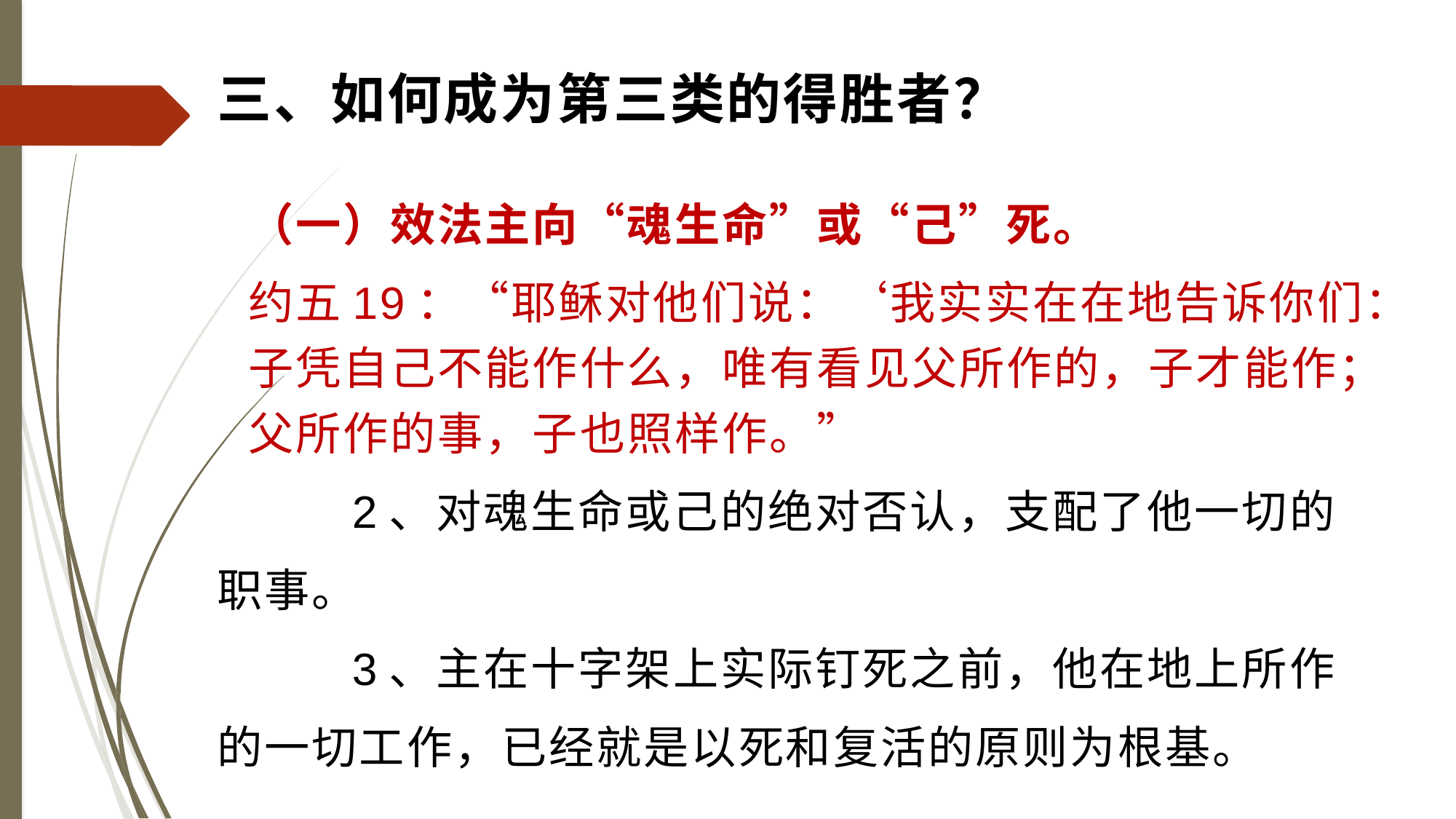

# 三、如何成为第三类的得胜者？
（一）效法主向“魂生命”或“己”死。
约五19：“耶稣对他们说：‘我实实在在地告诉你们：子凭自己不能作什么，唯有看见父所作的，子才能作；父所作的事，子也照样作。”
	2、对魂生命或己的绝对否认，支配了他一切的
职事。
	3、主在十字架上实际钉死之前，他在地上所作
的一切工作，已经就是以死和复活的原则为根基。